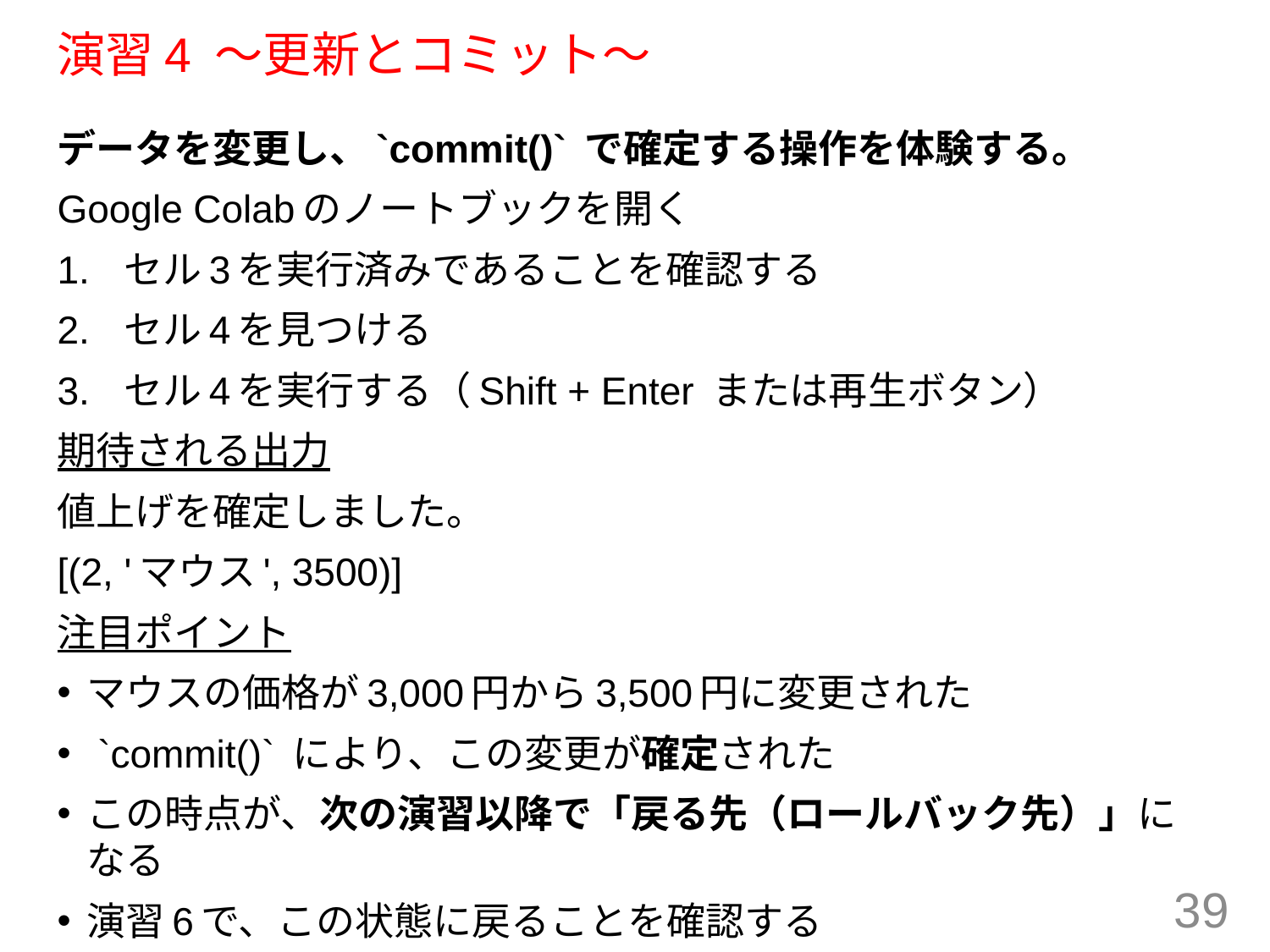

# 演習4 ～更新とコミット～
データを変更し、`commit()` で確定する操作を体験する。
Google Colabのノートブックを開く
セル3を実行済みであることを確認する
セル4を見つける
セル4を実行する（Shift + Enter または再生ボタン）
期待される出力
値上げを確定しました。
[(2, 'マウス', 3500)]
注目ポイント
マウスの価格が3,000円から3,500円に変更された
 `commit()` により、この変更が確定された
この時点が、次の演習以降で「戻る先（ロールバック先）」になる
演習6で、この状態に戻ることを確認する
39